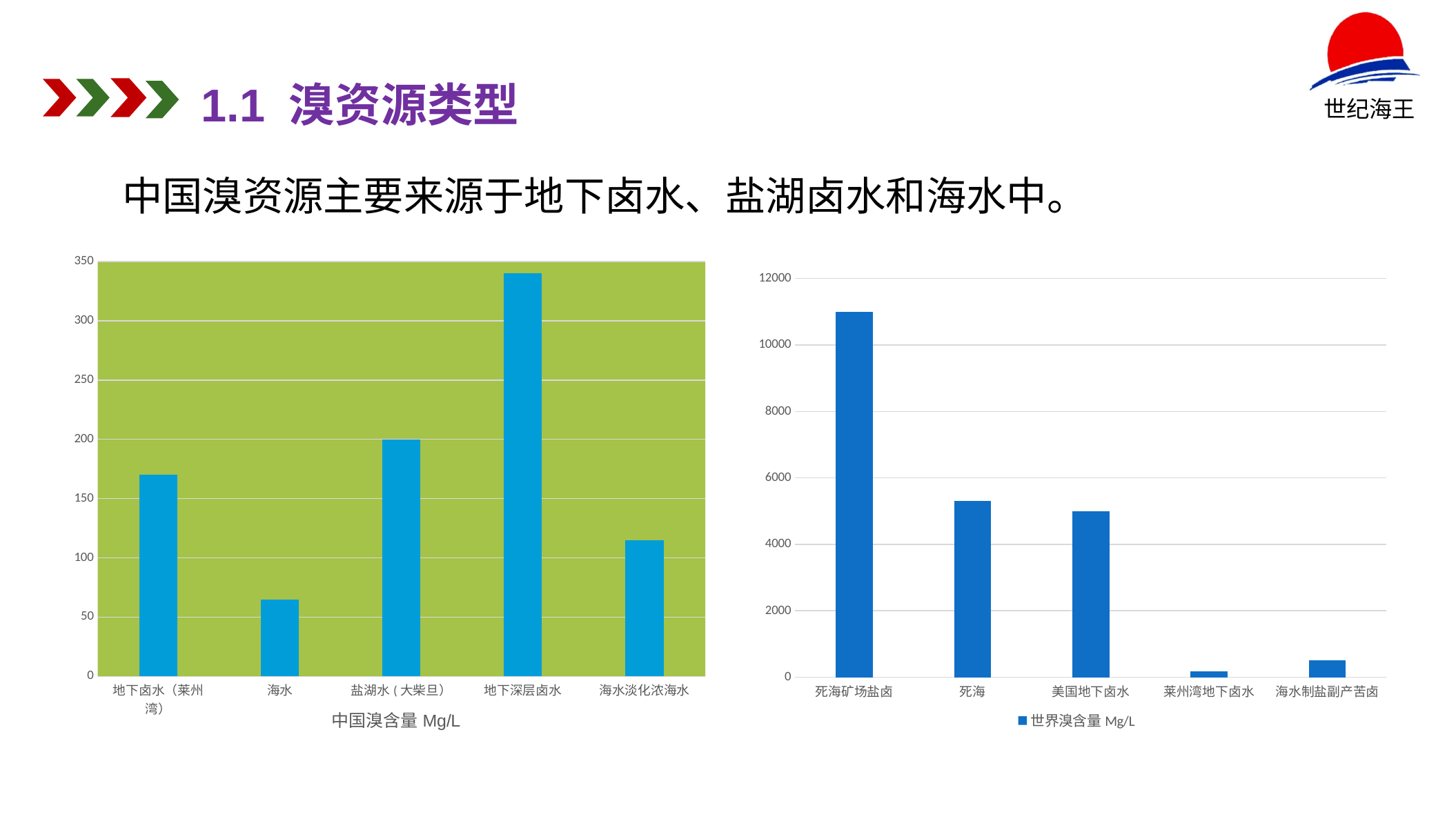

1.1 溴资源类型

中国溴资源主要来源于地下卤水、盐湖卤水和海水中。

### Chart: 中国溴含量Mg/L

| Category | 中国溴含量Mg/L |
|---|---|
| 地下卤水（莱州湾） | 170.0 |
| 海水 | 65.0 |
| 盐湖水(大柴旦） | 200.0 |
| 地下深层卤水 | 340.0 |
| 海水淡化浓海水 | 115.0 |

### Chart

| Category | 世界溴含量Mg/L |
|---|---|
| 死海矿场盐卤 | 11000.0 |
| 死海 | 5300.0 |
| 美国地下卤水 | 5000.0 |
| 莱州湾地下卤水 | 170.0 |
| 海水制盐副产苦卤 | 500.0 |